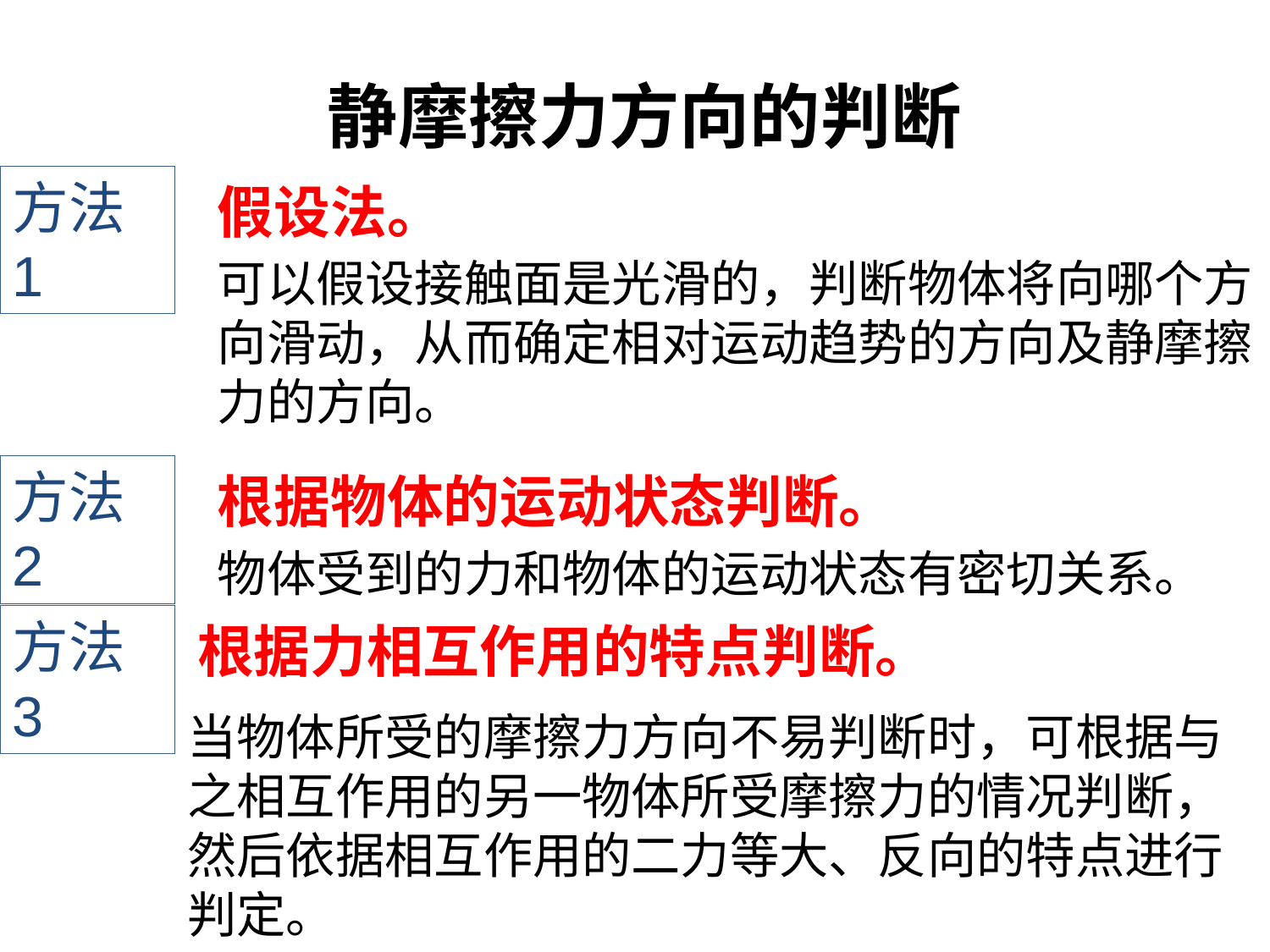

静摩擦力方向的判断
假设法。
方法1
可以假设接触面是光滑的，判断物体将向哪个方向滑动，从而确定相对运动趋势的方向及静摩擦力的方向。
根据物体的运动状态判断。
方法2
物体受到的力和物体的运动状态有密切关系。
根据力相互作用的特点判断。
方法3
当物体所受的摩擦力方向不易判断时，可根据与之相互作用的另一物体所受摩擦力的情况判断，然后依据相互作用的二力等大、反向的特点进行判定。